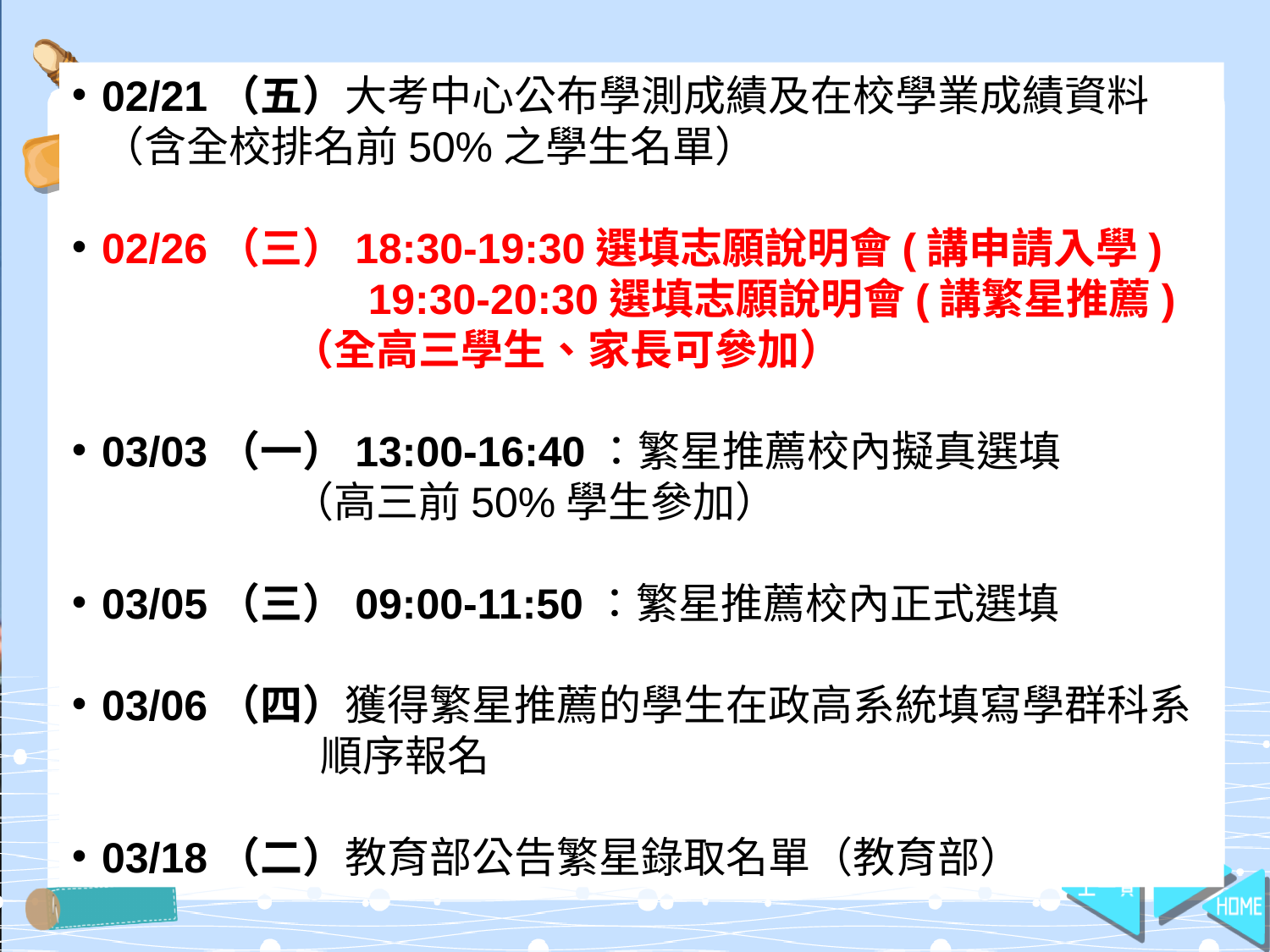

02/21（五）大考中心公布學測成績及在校學業成績資料（含全校排名前50%之學生名單）

02/26（三）18:30-19:30選填志願說明會(講申請入學)
                         19:30-20:30選填志願說明會(講繁星推薦)
                      （全高三學生、家長可參加）

03/03（一）13:00-16:40：繁星推薦校內擬真選填
                      （高三前50%學生參加）

03/05（三）09:00-11:50：繁星推薦校內正式選填

03/06（四）獲得繁星推薦的學生在政高系統填寫學群科系
                         順序報名

03/18（二）教育部公告繁星錄取名單（教育部）